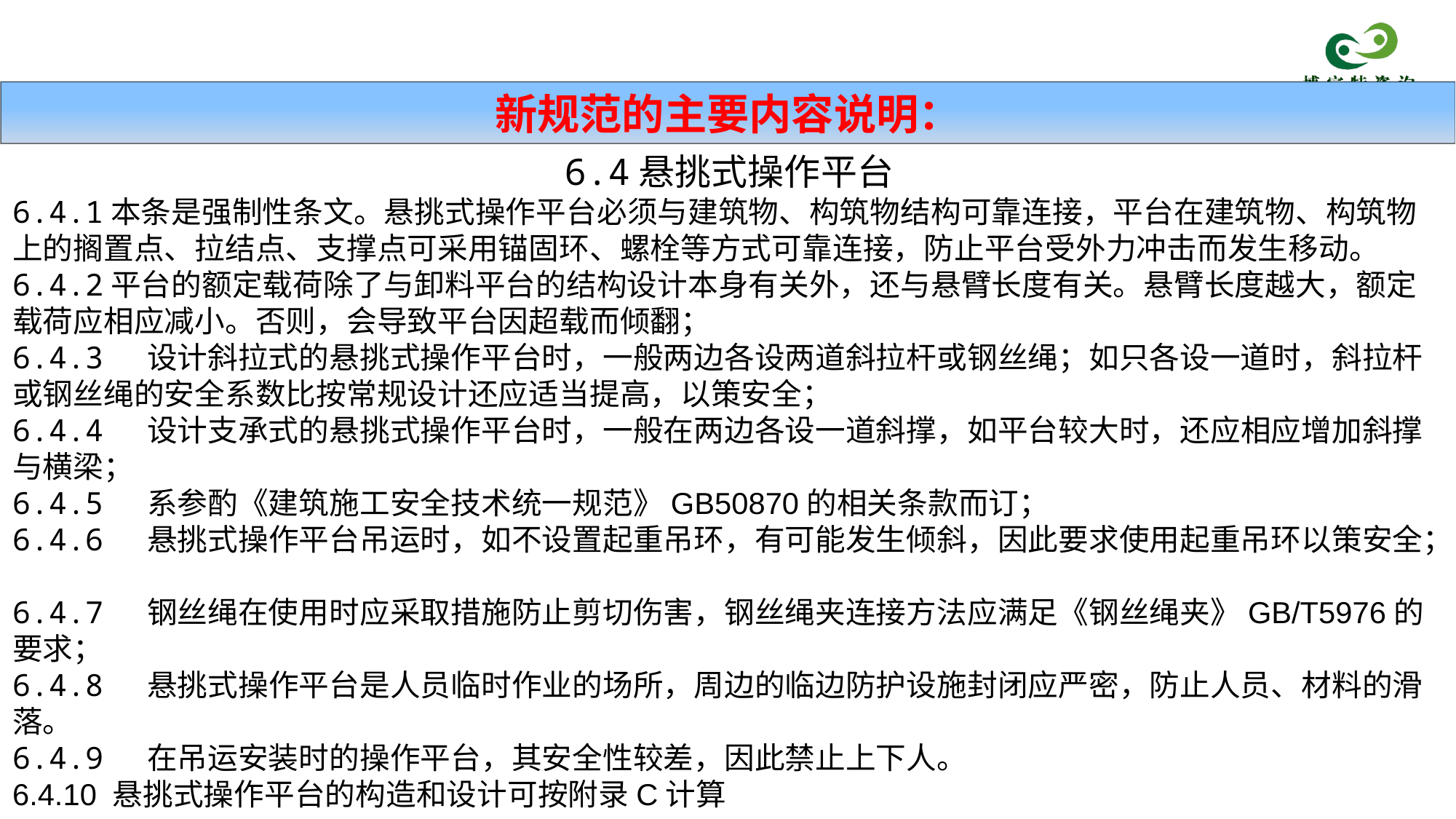

新规范的主要内容说明：
6.4悬挑式操作平台
6.4.1本条是强制性条文。悬挑式操作平台必须与建筑物、构筑物结构可靠连接，平台在建筑物、构筑物上的搁置点、拉结点、支撑点可采用锚固环、螺栓等方式可靠连接，防止平台受外力冲击而发生移动。
6.4.2平台的额定载荷除了与卸料平台的结构设计本身有关外，还与悬臂长度有关。悬臂长度越大，额定载荷应相应减小。否则，会导致平台因超载而倾翻；
6.4.3  设计斜拉式的悬挑式操作平台时，一般两边各设两道斜拉杆或钢丝绳；如只各设一道时，斜拉杆或钢丝绳的安全系数比按常规设计还应适当提高，以策安全；
6.4.4  设计支承式的悬挑式操作平台时，一般在两边各设一道斜撑，如平台较大时，还应相应增加斜撑与横梁；
6.4.5  系参酌《建筑施工安全技术统一规范》GB50870的相关条款而订；
6.4.6  悬挑式操作平台吊运时，如不设置起重吊环，有可能发生倾斜，因此要求使用起重吊环以策安全；
6.4.7  钢丝绳在使用时应采取措施防止剪切伤害，钢丝绳夹连接方法应满足《钢丝绳夹》GB/T5976的要求；
6.4.8  悬挑式操作平台是人员临时作业的场所，周边的临边防护设施封闭应严密，防止人员、材料的滑落。
6.4.9  在吊运安装时的操作平台，其安全性较差，因此禁止上下人。
6.4.10 悬挑式操作平台的构造和设计可按附录C计算